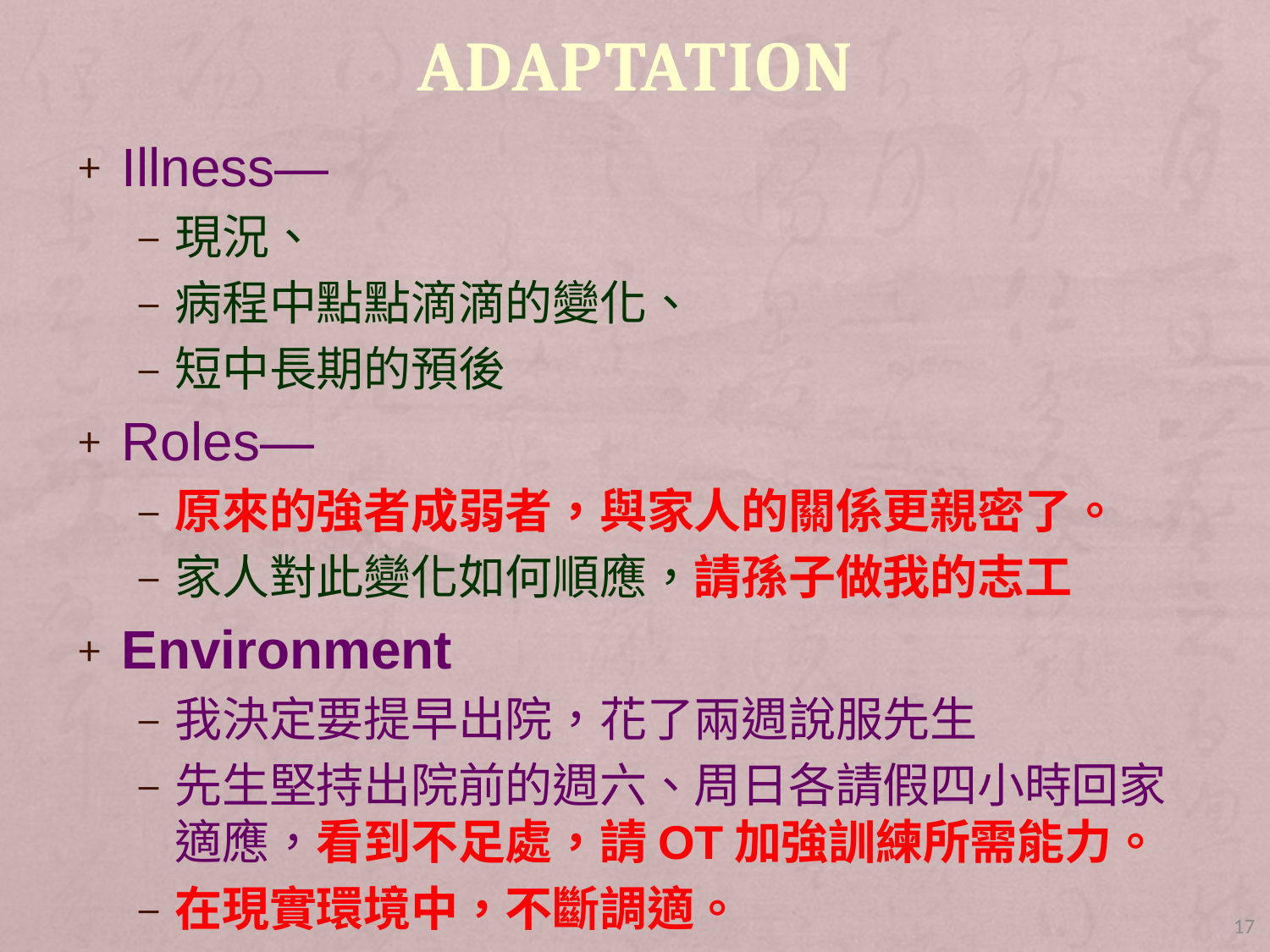

# adaptation
Illness—
現況、
病程中點點滴滴的變化、
短中長期的預後
Roles—
原來的強者成弱者，與家人的關係更親密了。
家人對此變化如何順應，請孫子做我的志工
Environment
我決定要提早出院，花了兩週說服先生
先生堅持出院前的週六、周日各請假四小時回家適應，看到不足處，請OT加強訓練所需能力。
在現實環境中，不斷調適。

17